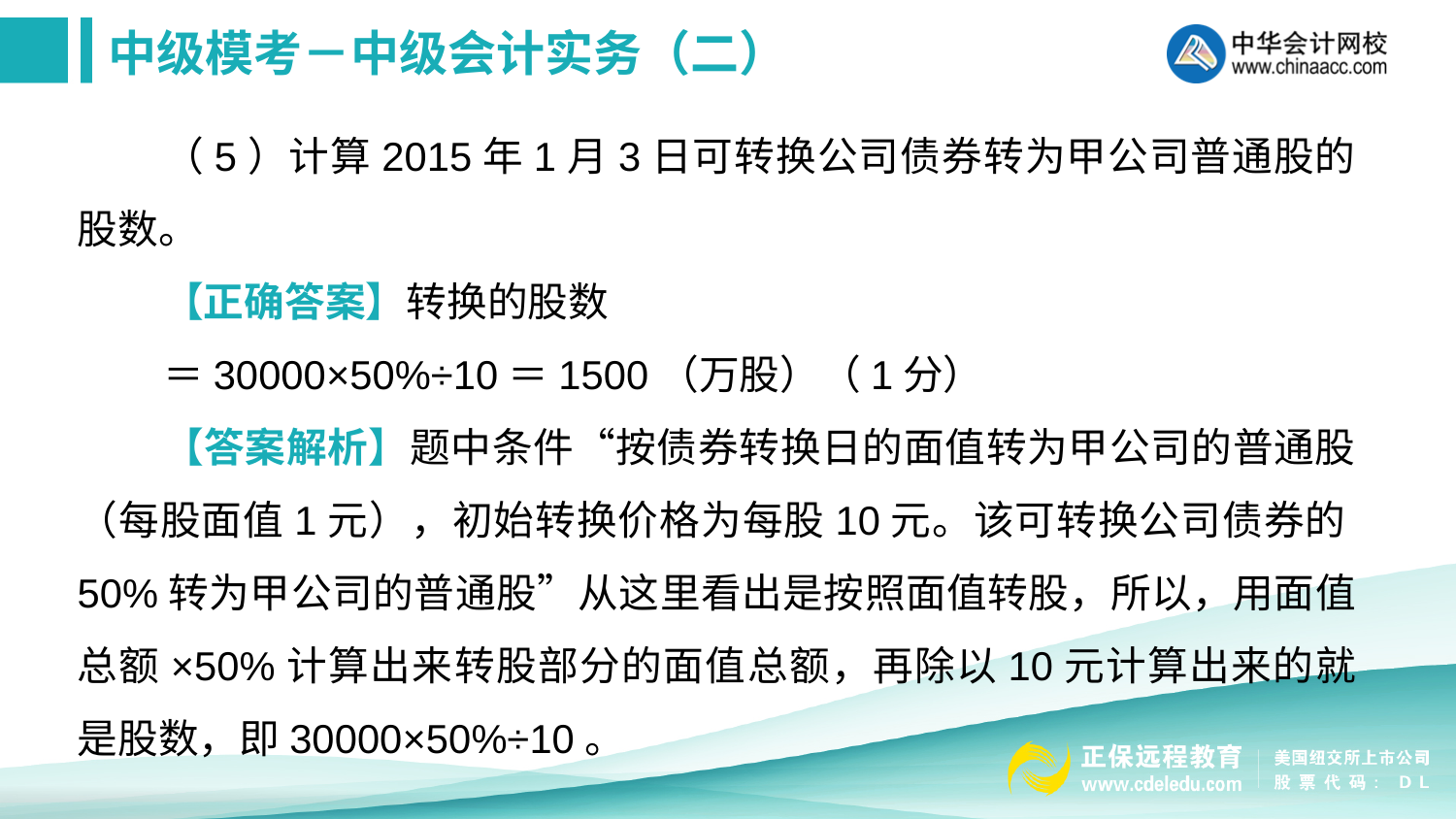

（5）计算2015年1月3日可转换公司债券转为甲公司普通股的股数。
【正确答案】转换的股数
＝30000×50%÷10＝1500（万股）（1分）
【答案解析】题中条件“按债券转换日的面值转为甲公司的普通股（每股面值1元），初始转换价格为每股10元。该可转换公司债券的50%转为甲公司的普通股”从这里看出是按照面值转股，所以，用面值总额×50%计算出来转股部分的面值总额，再除以10元计算出来的就是股数，即30000×50%÷10。